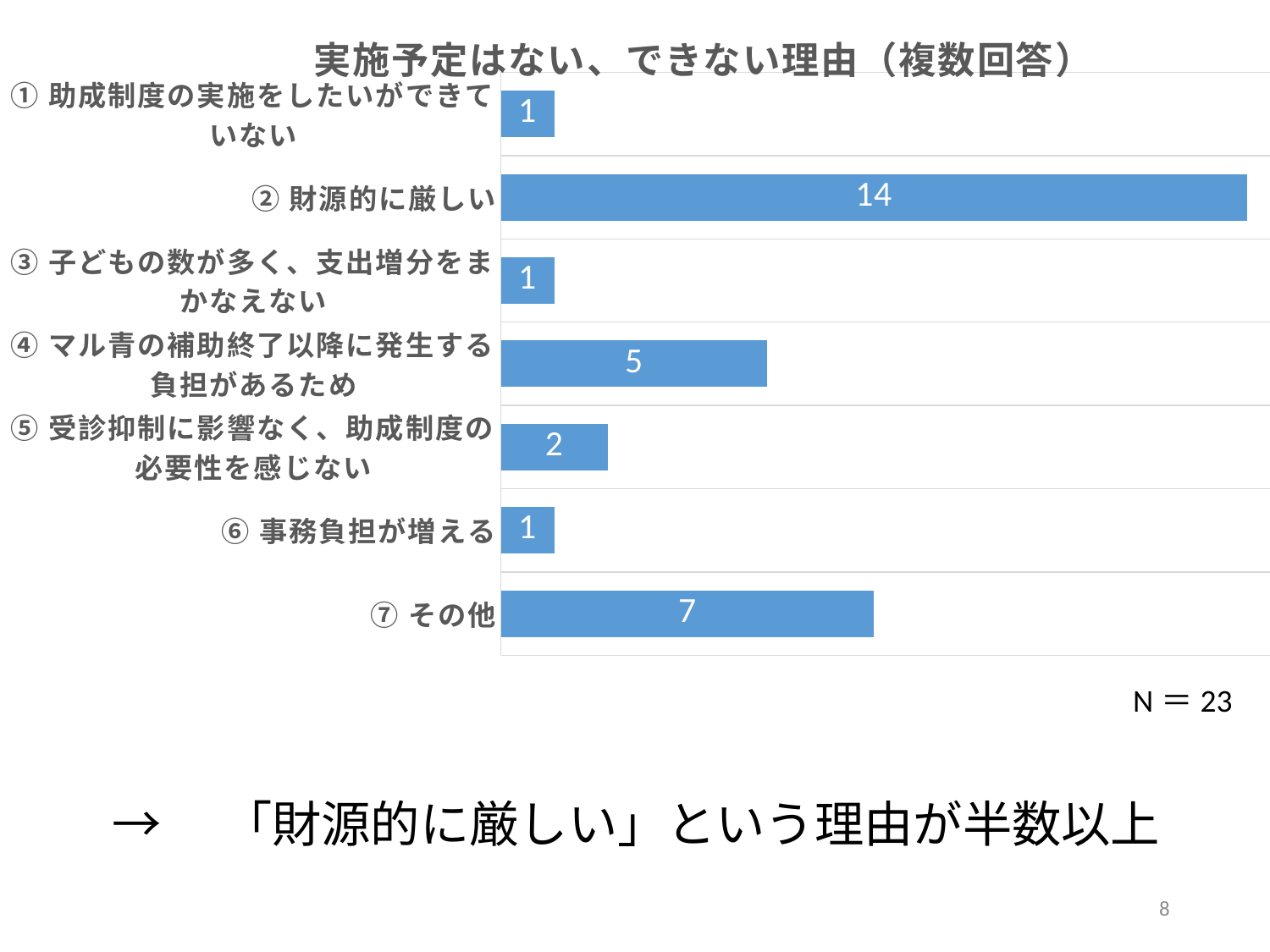

### Chart: 実施予定はない、できない理由（複数回答）

| Category |  |
|---|---|
| ①助成制度の実施をしたいができていない | 1.0 |
| ②財源的に厳しい | 14.0 |
| ③子どもの数が多く、支出増分をまかなえない | 1.0 |
| ④マル青の補助終了以降に発生する負担があるため | 5.0 |
| ⑤受診抑制に影響なく、助成制度の必要性を感じない | 2.0 |
| ⑥事務負担が増える | 1.0 |
| ⑦その他 | 7.0 |
N＝23
→　「財源的に厳しい」という理由が半数以上
8